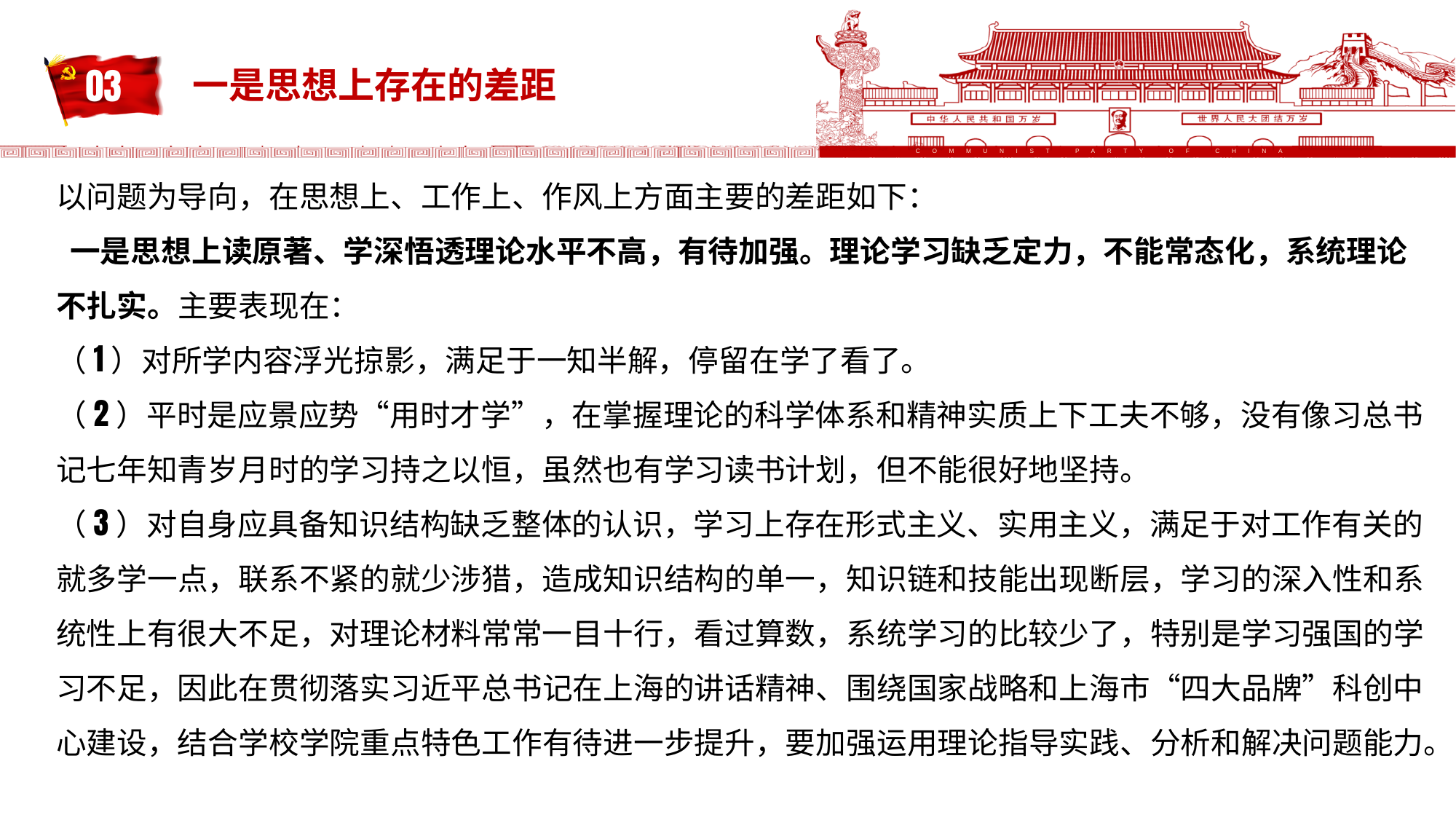

一是思想上存在的差距
以问题为导向，在思想上、工作上、作风上方面主要的差距如下：
 一是思想上读原著、学深悟透理论水平不高，有待加强。理论学习缺乏定力，不能常态化，系统理论不扎实。主要表现在：
（1）对所学内容浮光掠影，满足于一知半解，停留在学了看了。
（2）平时是应景应势“用时才学”，在掌握理论的科学体系和精神实质上下工夫不够，没有像习总书记七年知青岁月时的学习持之以恒，虽然也有学习读书计划，但不能很好地坚持。
（3）对自身应具备知识结构缺乏整体的认识，学习上存在形式主义、实用主义，满足于对工作有关的就多学一点，联系不紧的就少涉猎，造成知识结构的单一，知识链和技能出现断层，学习的深入性和系统性上有很大不足，对理论材料常常一目十行，看过算数，系统学习的比较少了，特别是学习强国的学习不足，因此在贯彻落实习近平总书记在上海的讲话精神、围绕国家战略和上海市“四大品牌”科创中心建设，结合学校学院重点特色工作有待进一步提升，要加强运用理论指导实践、分析和解决问题能力。